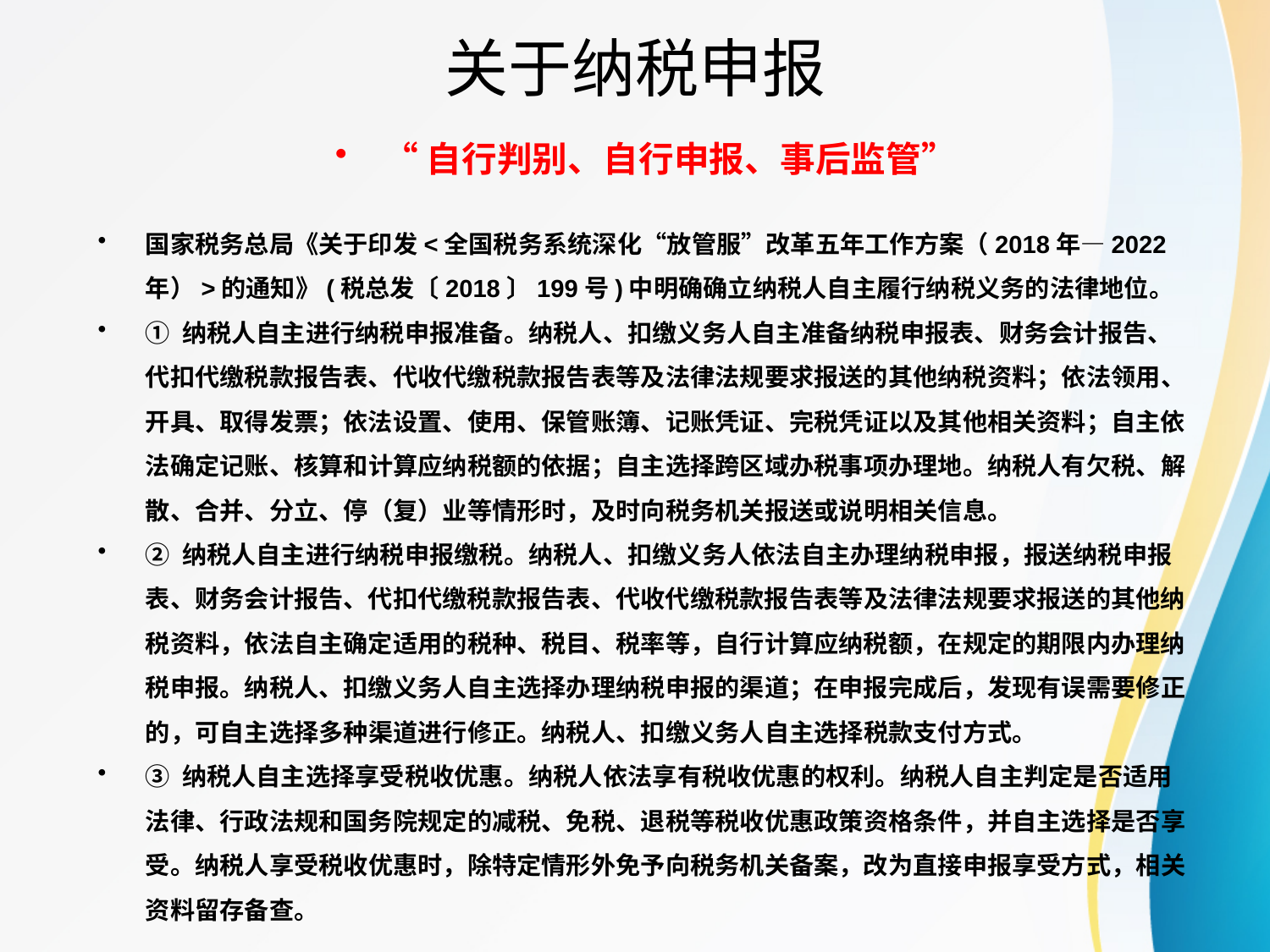

# 关于纳税申报
“自行判别、自行申报、事后监管”

国家税务总局《关于印发<全国税务系统深化“放管服”改革五年工作方案（2018年—2022年）>的通知》(税总发〔2018〕199号)中明确确立纳税人自主履行纳税义务的法律地位。
① 纳税人自主进行纳税申报准备。纳税人、扣缴义务人自主准备纳税申报表、财务会计报告、代扣代缴税款报告表、代收代缴税款报告表等及法律法规要求报送的其他纳税资料；依法领用、开具、取得发票；依法设置、使用、保管账簿、记账凭证、完税凭证以及其他相关资料；自主依法确定记账、核算和计算应纳税额的依据；自主选择跨区域办税事项办理地。纳税人有欠税、解散、合并、分立、停（复）业等情形时，及时向税务机关报送或说明相关信息。
② 纳税人自主进行纳税申报缴税。纳税人、扣缴义务人依法自主办理纳税申报，报送纳税申报表、财务会计报告、代扣代缴税款报告表、代收代缴税款报告表等及法律法规要求报送的其他纳税资料，依法自主确定适用的税种、税目、税率等，自行计算应纳税额，在规定的期限内办理纳税申报。纳税人、扣缴义务人自主选择办理纳税申报的渠道；在申报完成后，发现有误需要修正的，可自主选择多种渠道进行修正。纳税人、扣缴义务人自主选择税款支付方式。
③ 纳税人自主选择享受税收优惠。纳税人依法享有税收优惠的权利。纳税人自主判定是否适用法律、行政法规和国务院规定的减税、免税、退税等税收优惠政策资格条件，并自主选择是否享受。纳税人享受税收优惠时，除特定情形外免予向税务机关备案，改为直接申报享受方式，相关资料留存备查。